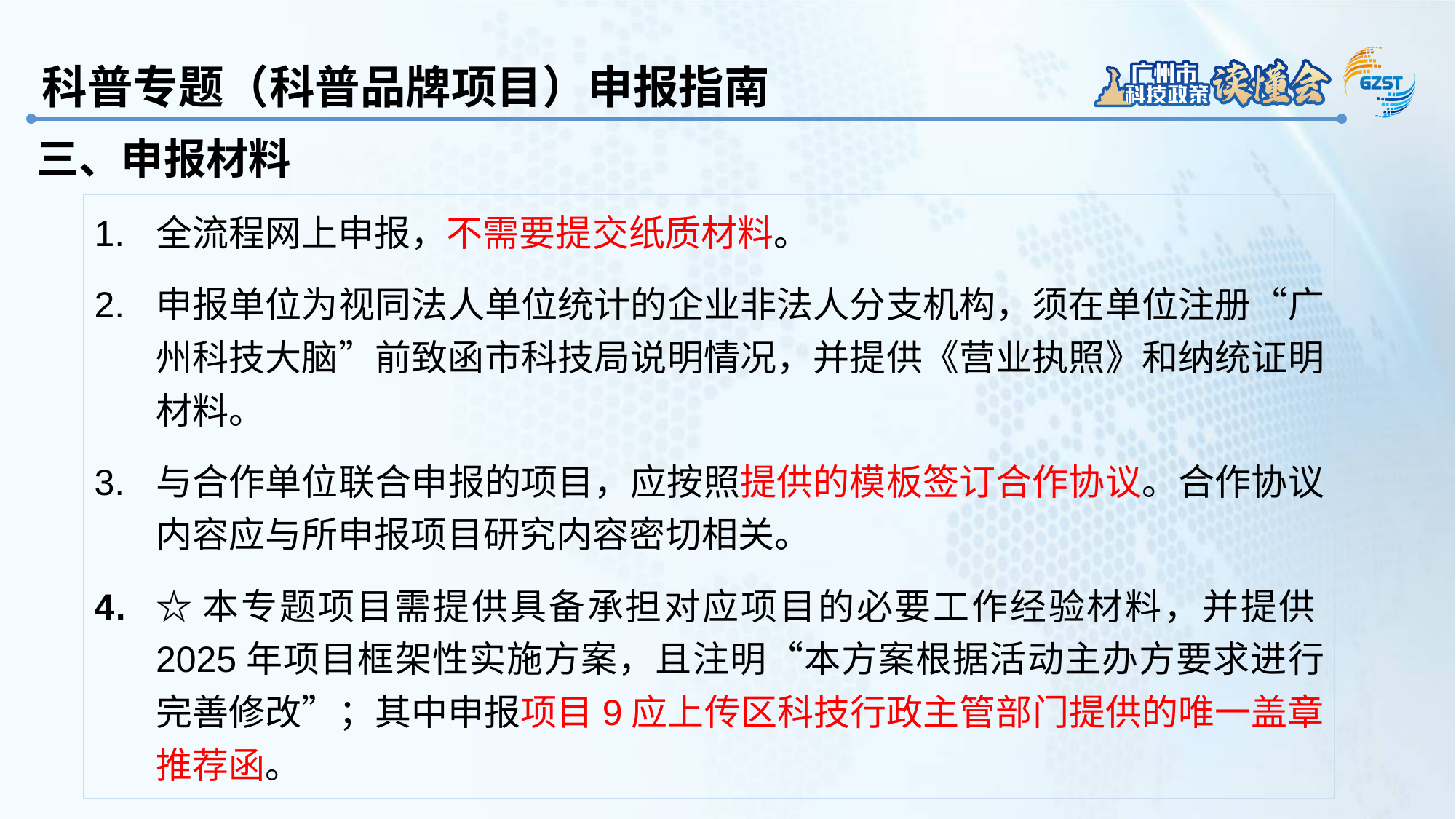

科普专题（科普品牌项目）申报指南
三、申报材料
全流程网上申报，不需要提交纸质材料。
申报单位为视同法人单位统计的企业非法人分支机构，须在单位注册“广州科技大脑”前致函市科技局说明情况，并提供《营业执照》和纳统证明材料。
与合作单位联合申报的项目，应按照提供的模板签订合作协议。合作协议内容应与所申报项目研究内容密切相关。
☆本专题项目需提供具备承担对应项目的必要工作经验材料，并提供2025年项目框架性实施方案，且注明“本方案根据活动主办方要求进行完善修改”；其中申报项目9应上传区科技行政主管部门提供的唯一盖章推荐函。